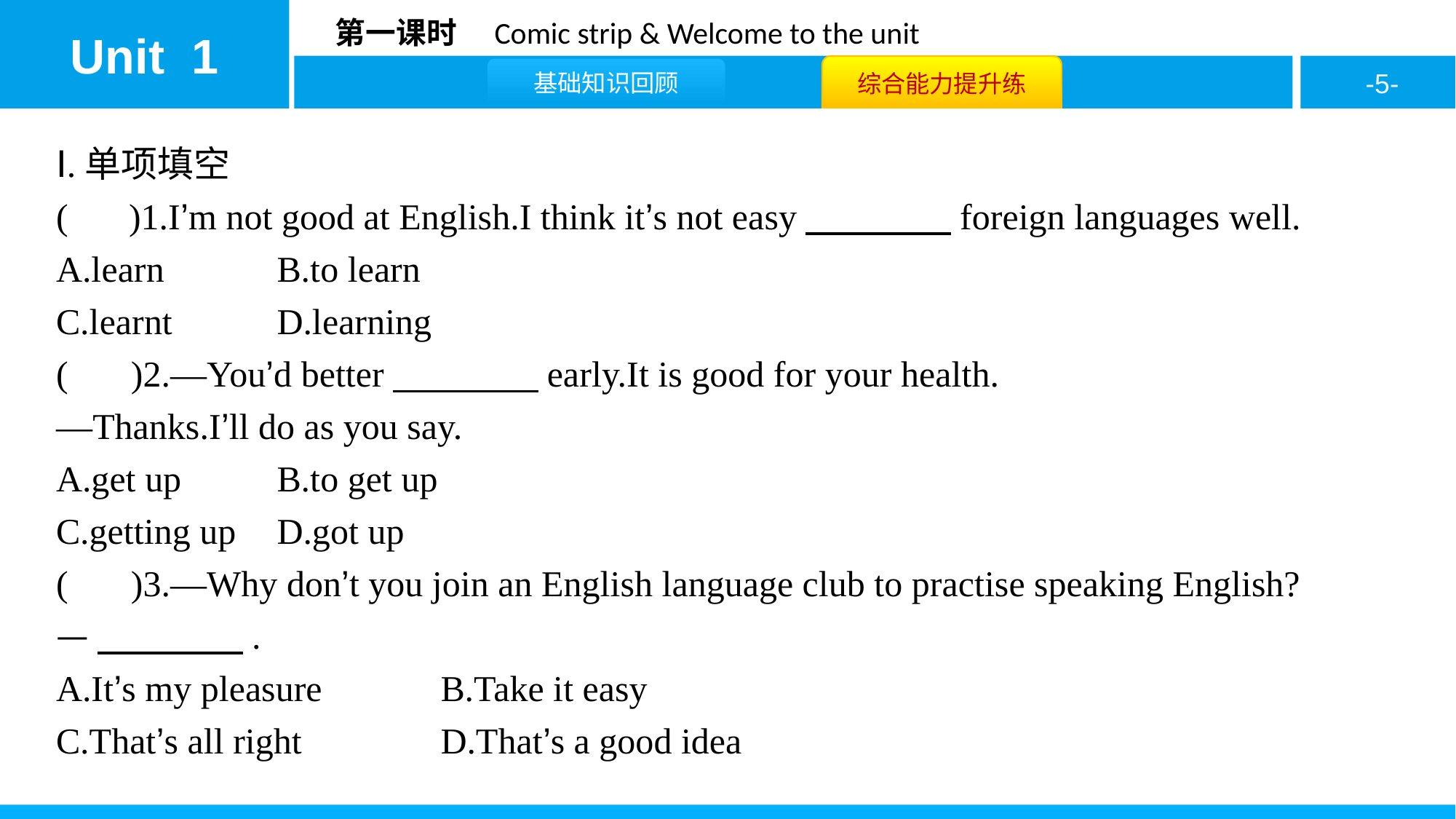

Ⅰ.单项填空
(  B  )1.I’m not good at English.I think it’s not easy　　　　foreign languages well.
A.learn		B.to learn
C.learnt		D.learning
(  A  )2.—You’d better　　　　early.It is good for your health.
—Thanks.I’ll do as you say.
A.get up	B.to get up
C.getting up	D.got up
(  D  )3.—Why don’t you join an English language club to practise speaking English?
—　　　　.
A.It’s my pleasure		B.Take it easy
C.That’s all right		D.That’s a good idea